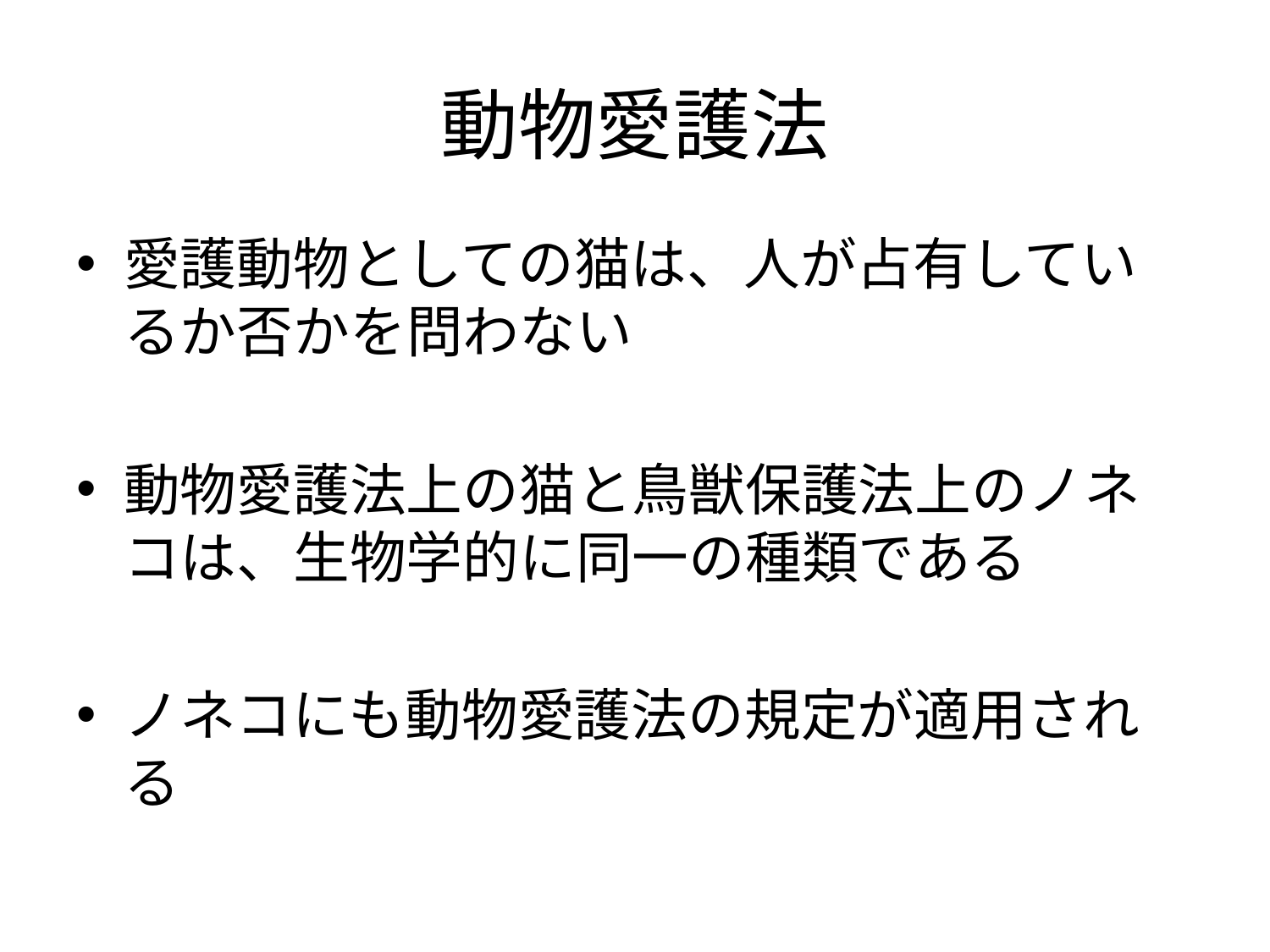

# 動物愛護法
愛護動物としての猫は、人が占有しているか否かを問わない

動物愛護法上の猫と鳥獣保護法上のノネコは、生物学的に同一の種類である

ノネコにも動物愛護法の規定が適用される